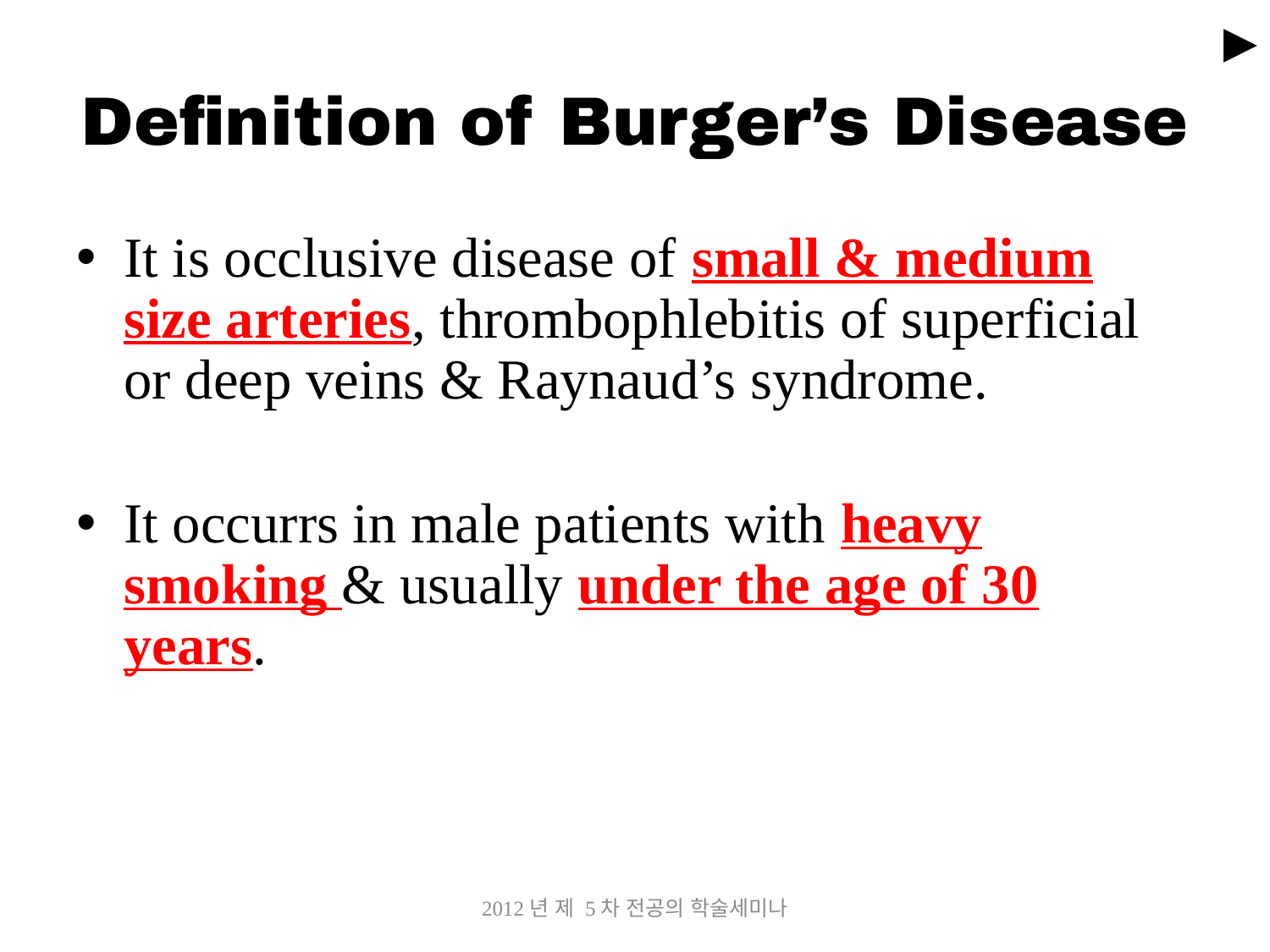

►
# Definition of Burger’s Disease
It is occlusive disease of small & medium size arteries, thrombophlebitis of superficial or deep veins & Raynaud’s syndrome.

It occurrs in male patients with heavy smoking & usually under the age of 30 years.

2012년 제 5차 전공의 학술세미나